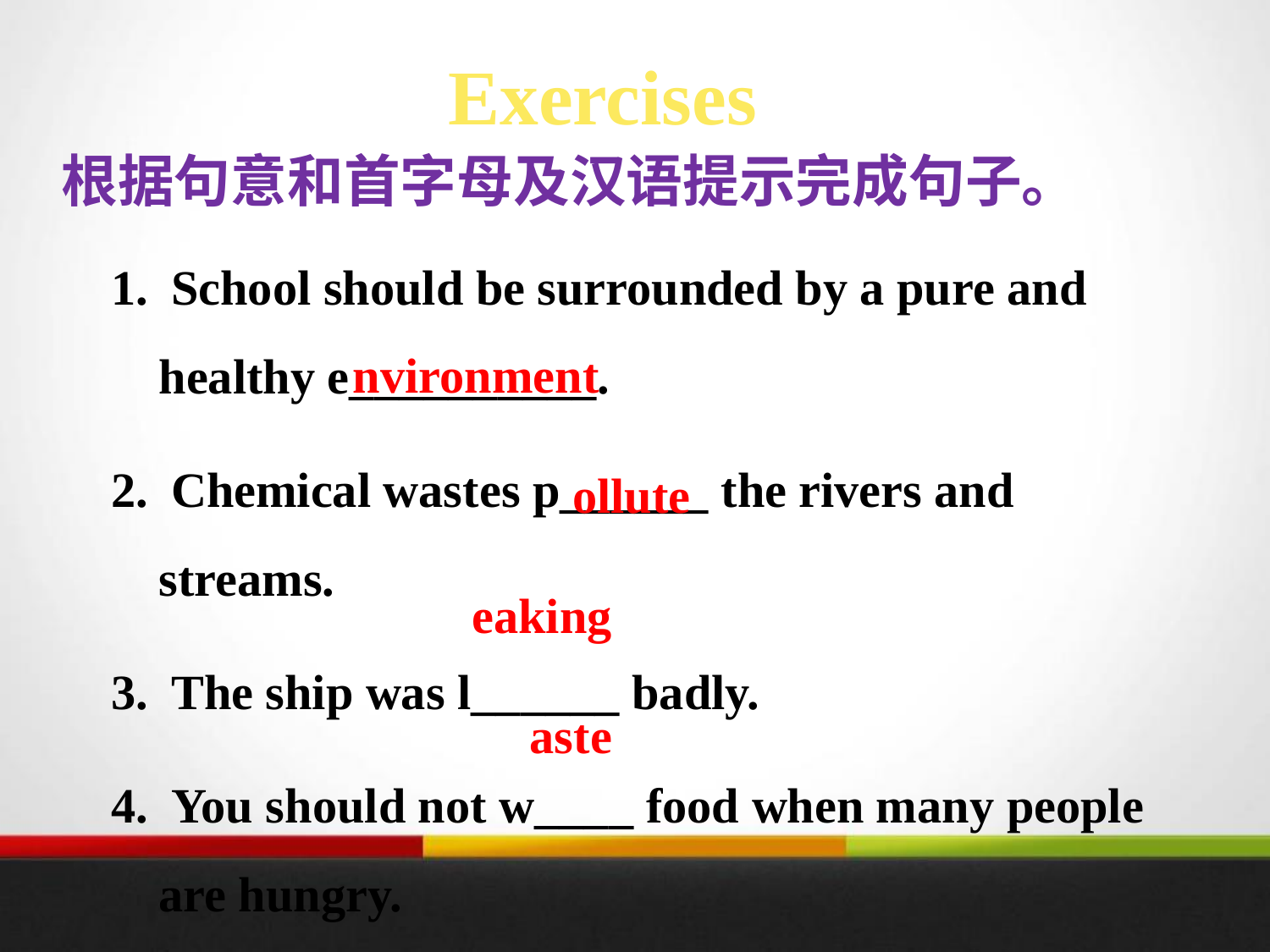

Exercises
根据句意和首字母及汉语提示完成句子。
 School should be surrounded by a pure and healthy e__________.
 Chemical wastes p______ the rivers and streams.
 The ship was l______ badly.
 You should not w____ food when many people are hungry.
nvironment
ollute
eaking
aste